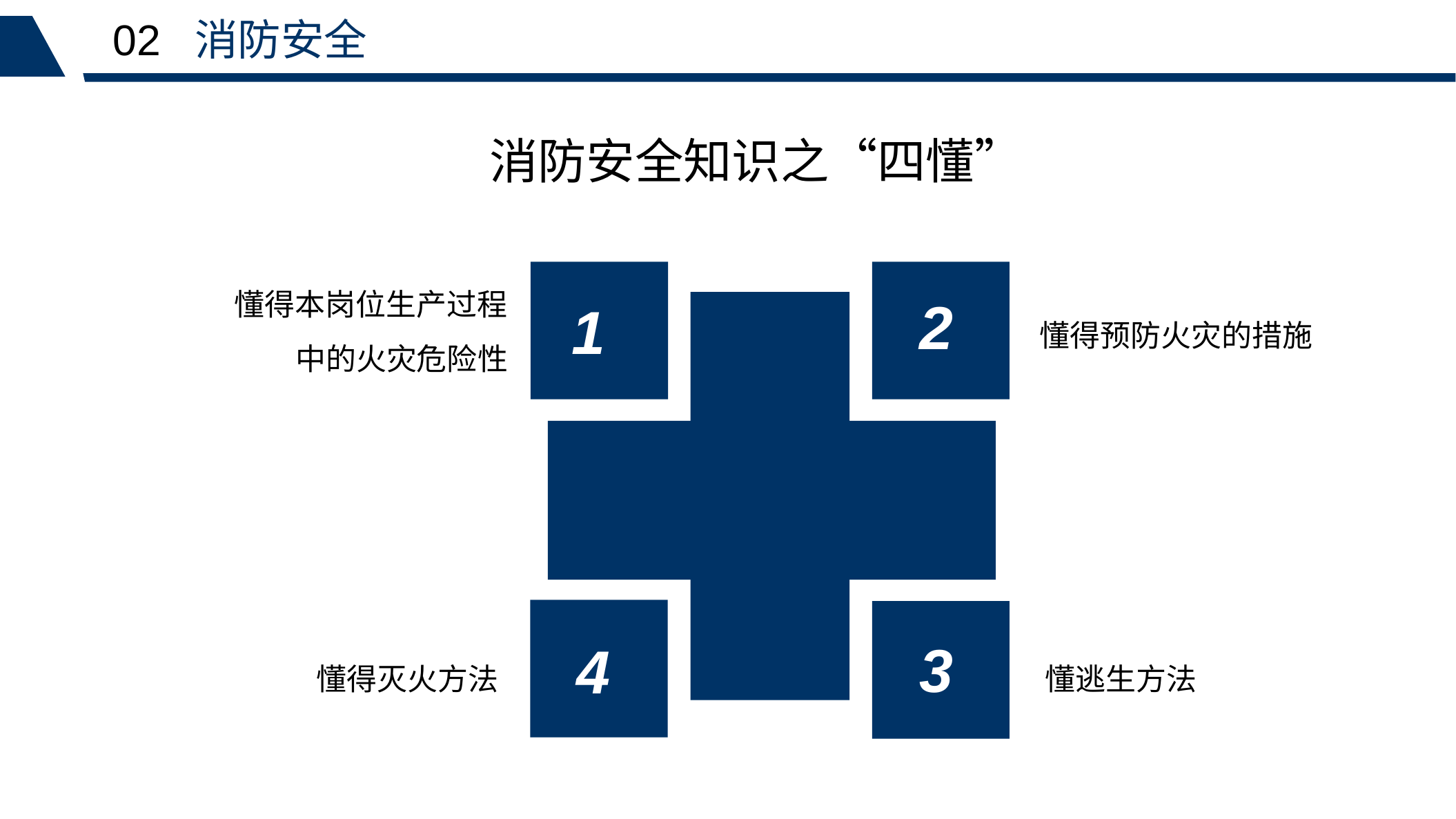

02  消防安全

消防安全知识之“四懂”
懂得本岗位生产过程中的火灾危险性

2
1
懂得预防火灾的措施

3
4
懂得灭火方法
懂逃生方法